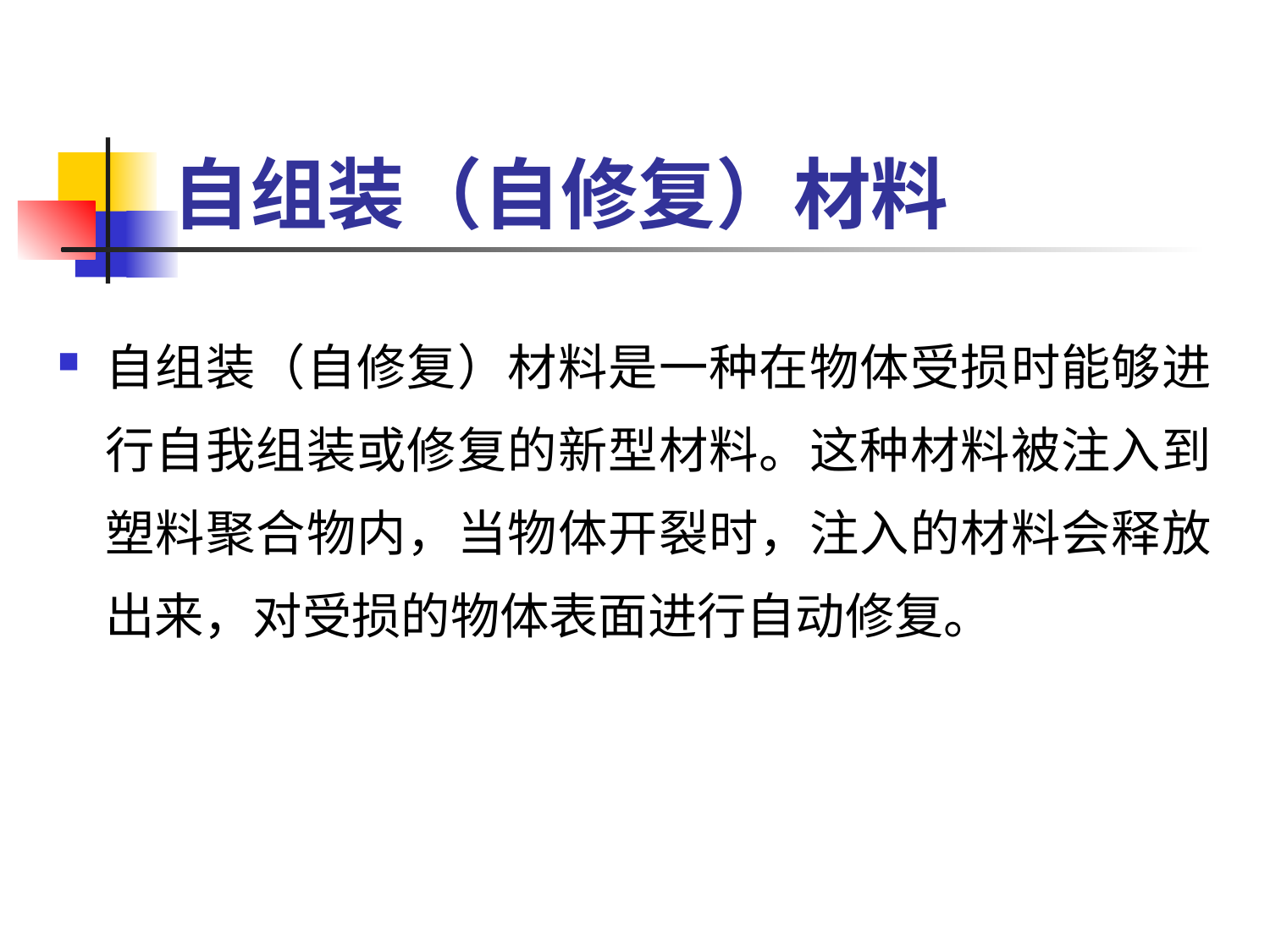

# 自组装（自修复）材料

自组装（自修复）材料是一种在物体受损时能够进行自我组装或修复的新型材料。这种材料被注入到塑料聚合物内，当物体开裂时，注入的材料会释放出来，对受损的物体表面进行自动修复。